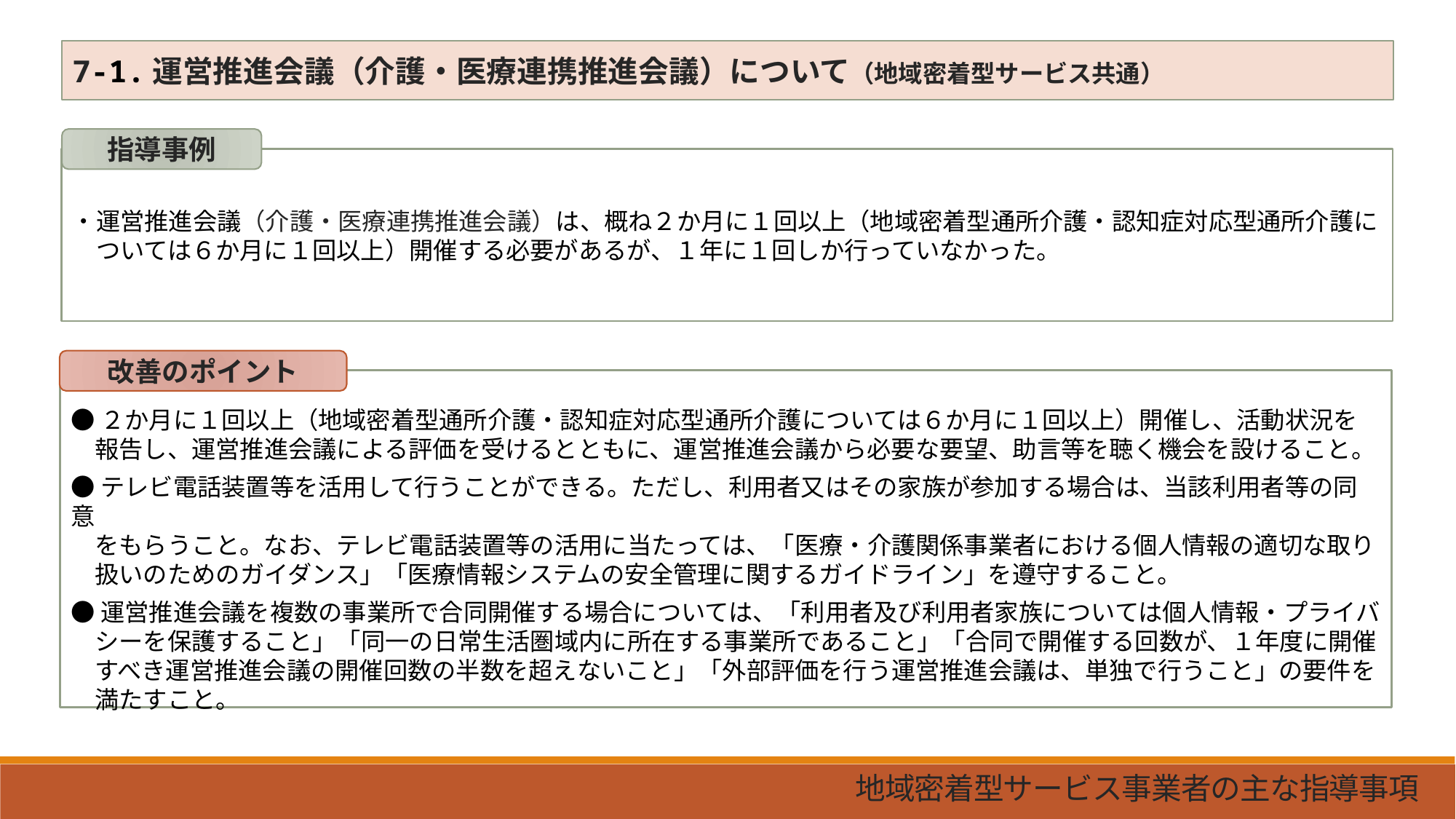

7-1.運営推進会議（介護・医療連携推進会議）について（地域密着型サービス共通）
指導事例
・運営推進会議（介護・医療連携推進会議）は、概ね２か月に１回以上（地域密着型通所介護・認知症対応型通所介護に
　ついては６か月に１回以上）開催する必要があるが、１年に１回しか行っていなかった。
改善のポイント

●２か月に１回以上（地域密着型通所介護・認知症対応型通所介護については６か月に１回以上）開催し、活動状況を
　報告し、運営推進会議による評価を受けるとともに、運営推進会議から必要な要望、助言等を聴く機会を設けること。
●テレビ電話装置等を活用して行うことができる。ただし、利用者又はその家族が参加する場合は、当該利用者等の同意
　をもらうこと。なお、テレビ電話装置等の活用に当たっては、「医療・介護関係事業者における個人情報の適切な取り
　扱いのためのガイダンス」「医療情報システムの安全管理に関するガイドライン」を遵守すること。
●運営推進会議を複数の事業所で合同開催する場合については、「利用者及び利用者家族については個人情報・プライバ
　シーを保護すること」「同一の日常生活圏域内に所在する事業所であること」「合同で開催する回数が、１年度に開催
　すべき運営推進会議の開催回数の半数を超えないこと」「外部評価を行う運営推進会議は、単独で行うこと」の要件を
　満たすこと。
地域密着型サービス事業者の主な指導事項